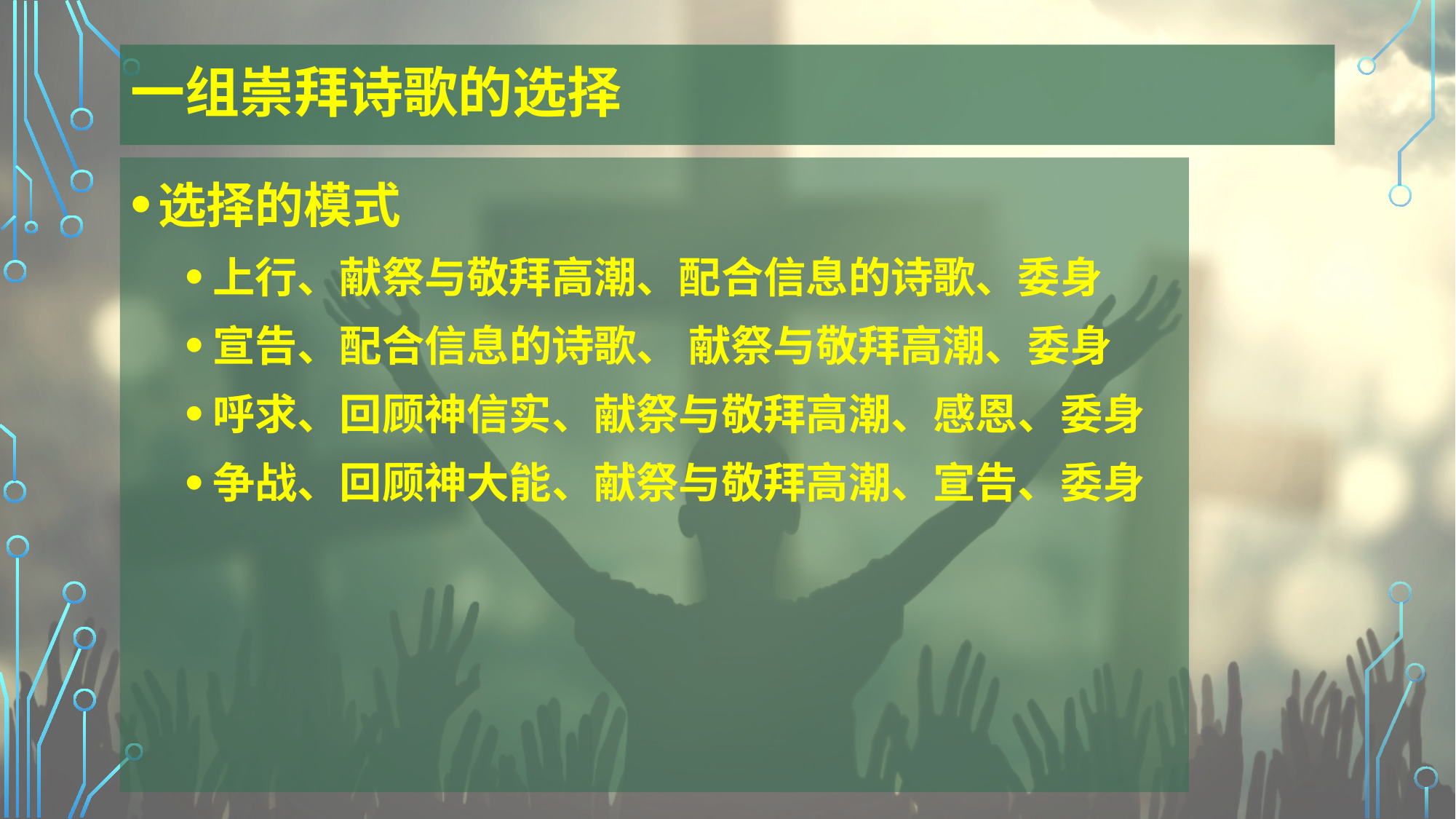

# 一组崇拜诗歌的选择
选择的模式
上行、献祭与敬拜高潮、配合信息的诗歌、委身
宣告、配合信息的诗歌、 献祭与敬拜高潮、委身
呼求、回顾神信实、献祭与敬拜高潮、感恩、委身
争战、回顾神大能、献祭与敬拜高潮、宣告、委身